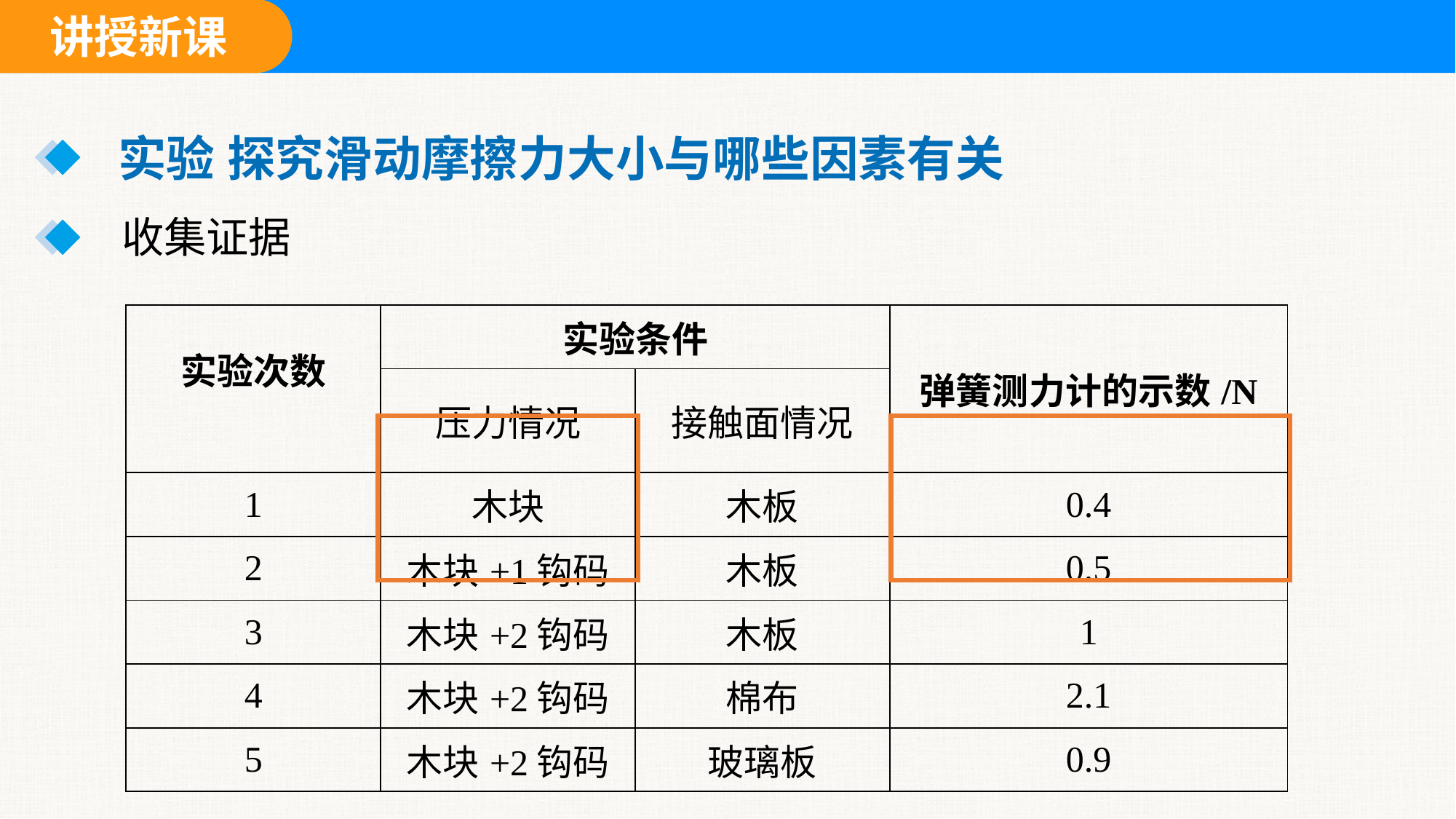

实验	探究滑动摩擦力大小与哪些因素有关

收集证据

| 实验次数 | 实验条件 |  | 弹簧测力计的示数/N |
| --- | --- | --- | --- |
|  | 压力情况 | 接触面情况 |  |
| 1 | 木块 | 木板 | 0.4 |
| 2 | 木块+1钩码 | 木板 | 0.5 |
| 3 | 木块+2钩码 | 木板 | 1 |
| 4 | 木块+2钩码 | 棉布 | 2.1 |
| 5 | 木块+2钩码 | 玻璃板 | 0.9 |